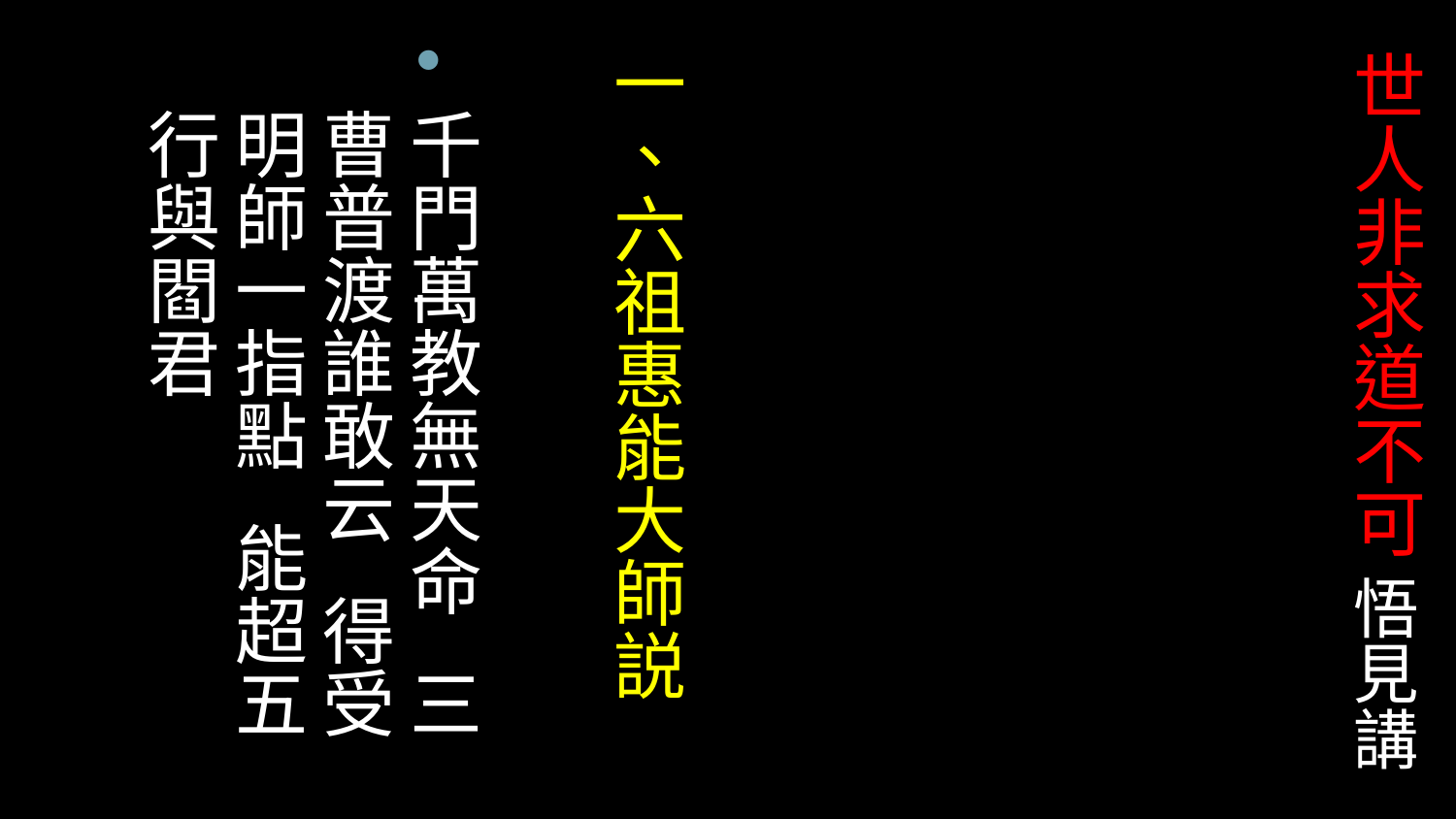

一、六祖惠能大師説

千門萬教無天命   三曹普渡誰敢云   得受明師一指點   能超五行與閻君

# 世人非求道不可 悟見講